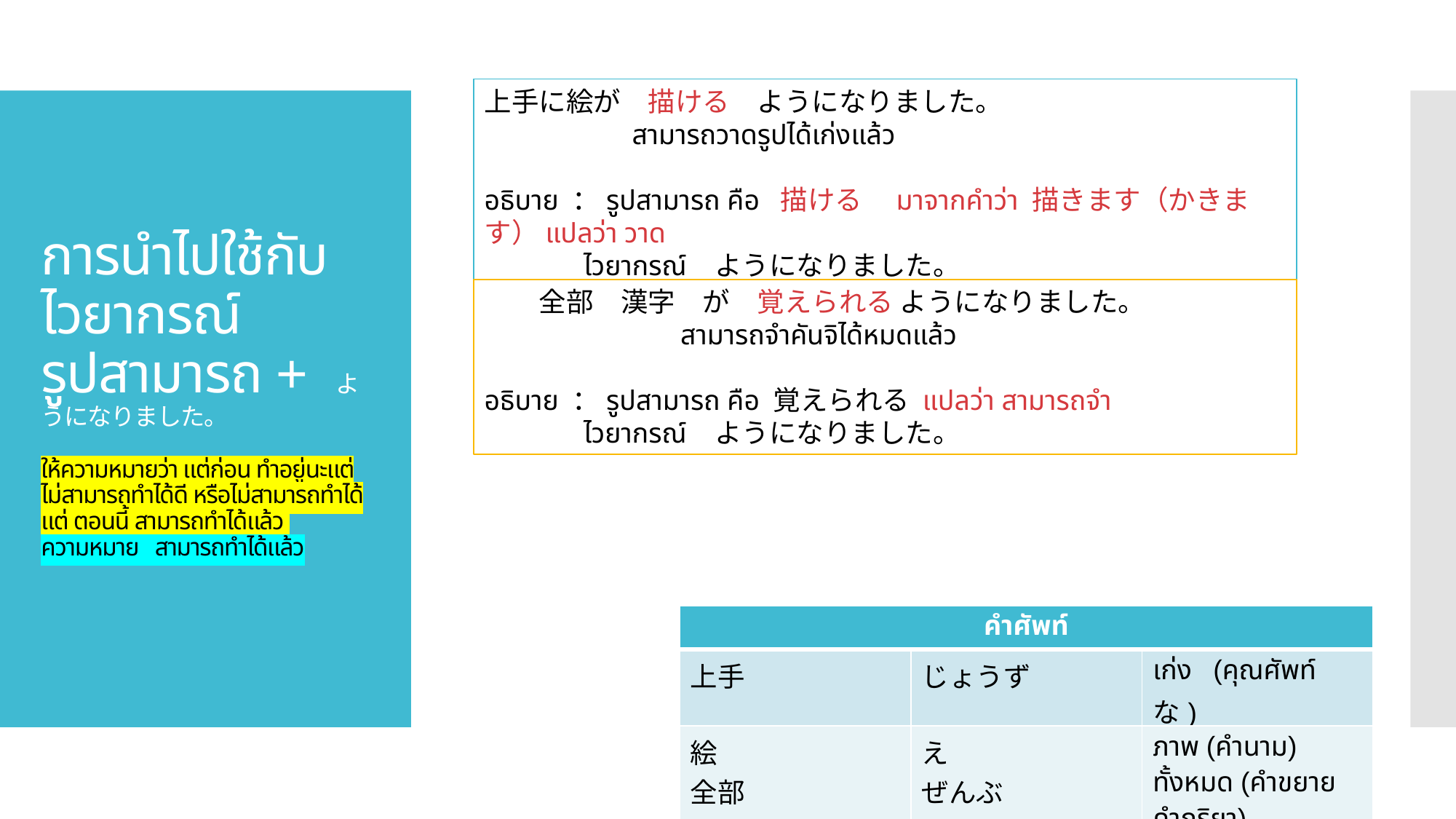

上手に絵が　描ける　ようになりました。
　　              สามารถวาดรูปได้เก่งแล้ว

อธิบาย ：รูปสามารถ คือ  描ける　มาจากคำว่า 描きます（かきます）แปลว่า วาด
              ไวยากรณ์   ようになりました。
# การนำไปใช้กับไวยากรณ์ รูปสามารถ + ようになりました。 ให้ความหมายว่า แต่ก่อน ทำอยู่นะแต่ไม่สามารถทำได้ดี หรือไม่สามารถทำได้ แต่ ตอนนี้ สามารถทำได้แล้ว ความหมาย   สามารถทำได้แล้ว
　　全部　漢字　が　覚えられる ようになりました。
　　             　　สามารถจำคันจิได้หมดแล้ว

อธิบาย ：รูปสามารถ คือ 覚えられる แปลว่า สามารถจำ
              ไวยากรณ์   ようになりました。
| คำศัพท์ |  |  |
| --- | --- | --- |
| 上手 | じょうず | เก่ง (คุณศัพท์ な) |
| 絵 全部 | え ぜんぶ | ภาพ (คำนาม) ทั้งหมด (คำขยายคำกริยา) |